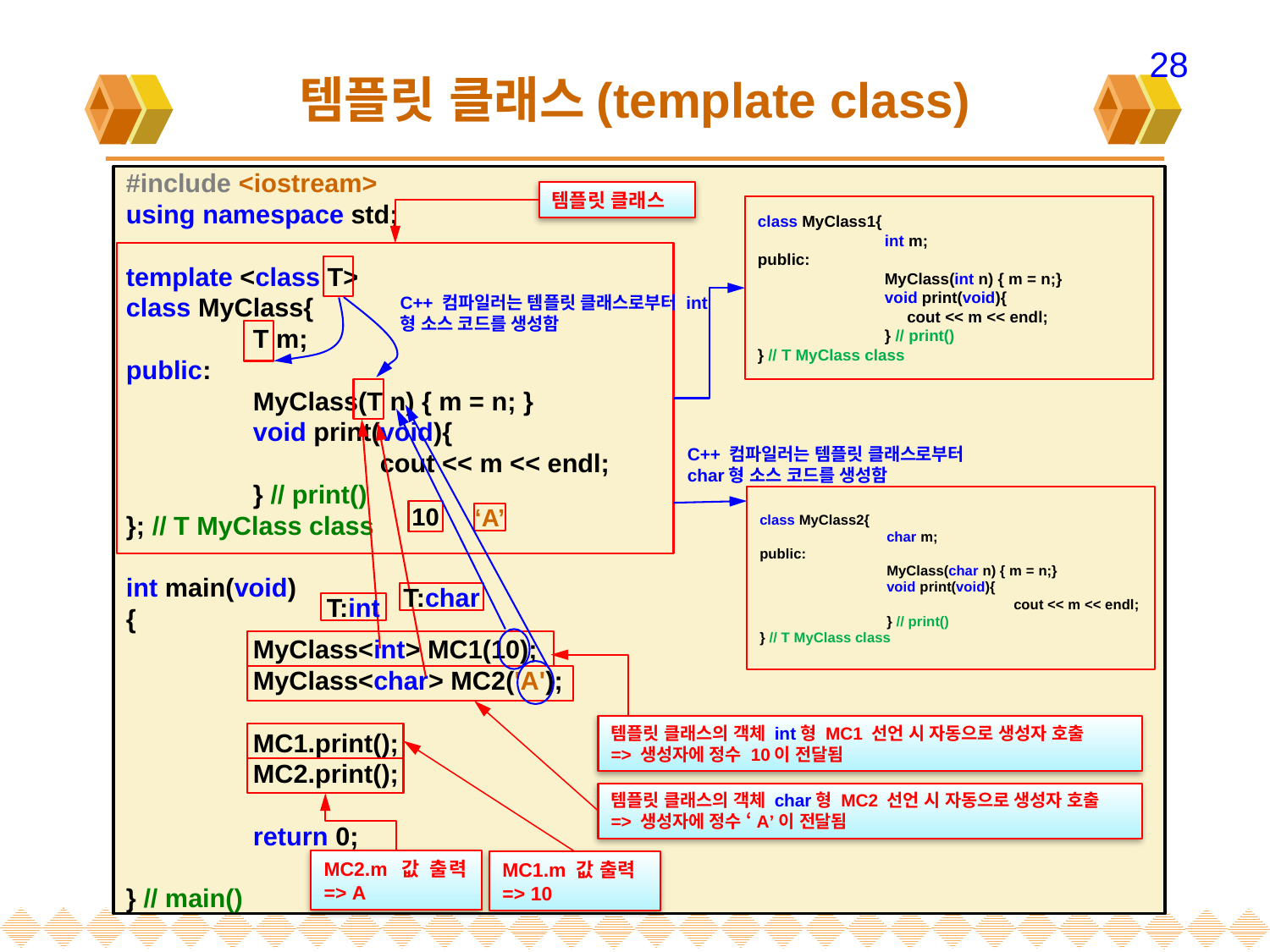

28
# 템플릿 클래스(template class)

#include <iostream>
using namespace std;

template <class T>
class MyClass{
	T m;
public:
	MyClass(T n) { m = n; }
	void print(void){
		cout << m << endl;
	} // print()
}; // T MyClass class

int main(void)
{
	MyClass<int> MC1(10);
	MyClass<char> MC2('A');

	MC1.print();
	MC2.print();

	return 0;

} // main()
템플릿 클래스
class MyClass1{
	int m;
public:
	MyClass(int n) { m = n;}
	void print(void){
	     cout << m << endl;
	} // print()
} // T MyClass class

C++ 컴파일러는 템플릿 클래스로부터 int형 소스 코드를 생성함

C++ 컴파일러는 템플릿 클래스로부터 char형 소스 코드를 생성함
class MyClass2{
	char m;
public:
	MyClass(char n) { m = n;}
	void print(void){
		cout << m << endl;
	} // print()
} // T MyClass class
10
‘A’
T:char
T:int

템플릿 클래스의 객체 int형 MC1 선언 시 자동으로 생성자 호출
=> 생성자에 정수 10이 전달됨

템플릿 클래스의 객체 char형 MC2 선언 시 자동으로 생성자 호출
=> 생성자에 정수 ‘A’이 전달됨
MC2.m 값 출력
=> A
MC1.m 값 출력
=> 10